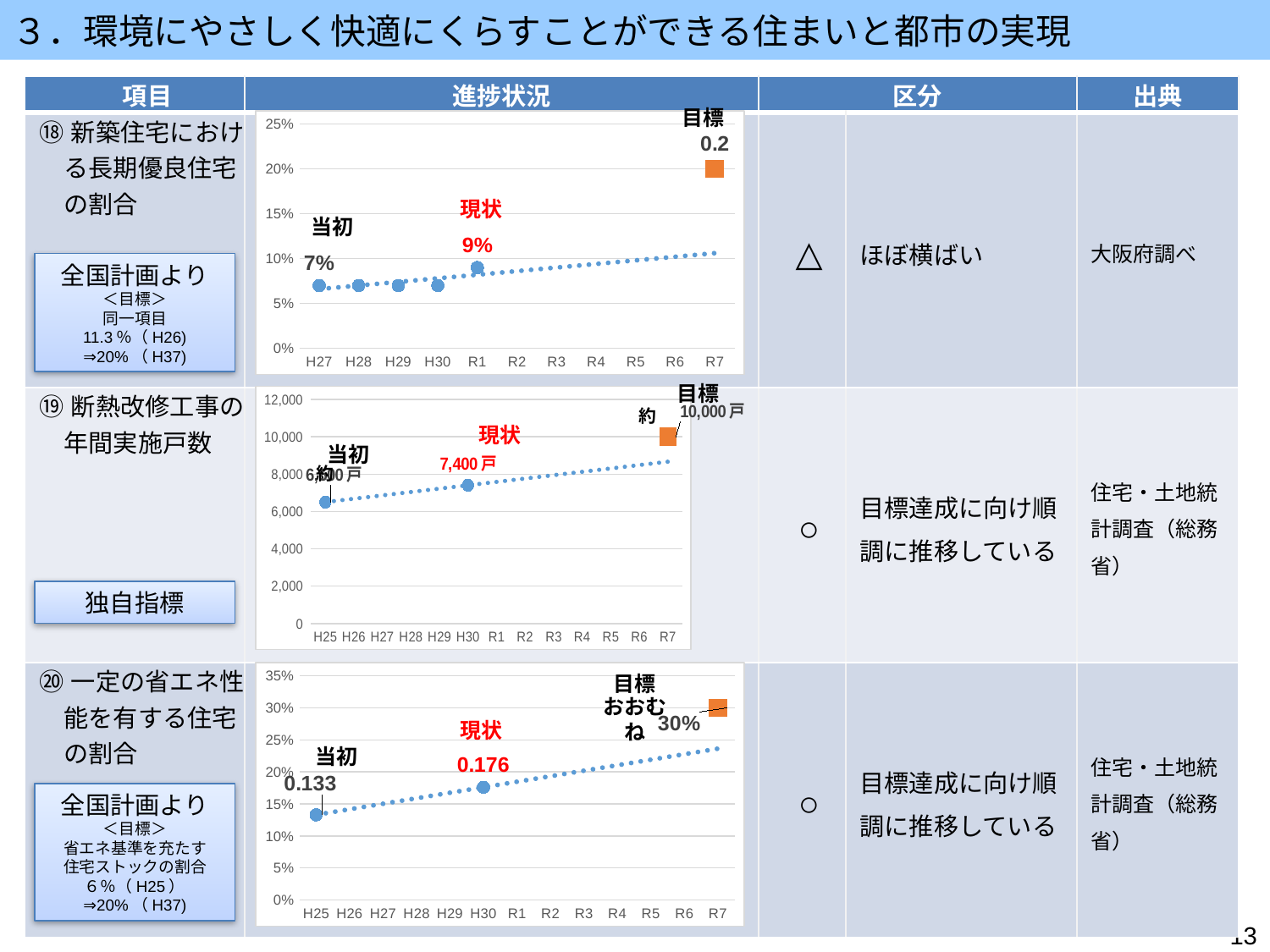

３．環境にやさしく快適にくらすことができる住まいと都市の実現
| 項目 | 進捗状況 | 区分 |  | 出典 |
| --- | --- | --- | --- | --- |
| ⑱新築住宅における長期優良住宅の割合 |  | △ | ほぼ横ばい | 大阪府調べ |
| ⑲断熱改修工事の年間実施戸数 |  | ○ | 目標達成に向け順調に推移している | 住宅・土地統計調査（総務省） |
| ⑳一定の省エネ性能を有する住宅の割合 |  | ○ | 目標達成に向け順調に推移している | 住宅・土地統計調査（総務省） |
目標

### Chart

| Category | 進捗状況 | 目標値 |
|---|---|---|
| H27 | 0.07 | None |
| H28 | 0.07 | None |
| H29 | 0.07 | None |
| H30 | 0.07 | None |
| R1 | 0.09 | None |
| R2 | None | None |
| R3 | None | None |
| R4 | None | None |
| R5 | None | None |
| R6 | None | None |
| R7 | None | 0.2 |
現状
当初
全国計画より
＜目標＞
同一項目
11.3％（H26)
⇒20%（H37)
目標

### Chart

| Category | 進捗状況 | 目標値 |
|---|---|---|
| H25 | 6500.0 | None |
| H26 | None | None |
| H27 | None | None |
| H28 | None | None |
| H29 | None | None |
| H30 | 7400.0 | None |
| R1 | None | None |
| R2 | None | None |
| R3 | None | None |
| R4 | None | None |
| R5 | None | None |
| R6 | None | None |
| R7 | None | 10000.0 |
約
現状
当初
約
独自指標

### Chart

| Category | 進捗状況 | 目標値 |
|---|---|---|
| H25 | 0.133 | None |
| H26 | None | None |
| H27 | None | None |
| H28 | None | None |
| H29 | None | None |
| H30 | 0.17600000000000002 | None |
| R1 | None | None |
| R2 | None | None |
| R3 | None | None |
| R4 | None | None |
| R5 | None | None |
| R6 | None | None |
| R7 | None | 0.30000000000000004 |
目標
おおむね
現状
当初
全国計画より
＜目標＞
省エネ基準を充たす
住宅ストックの割合
６％（H25）
⇒20%（H37)
13